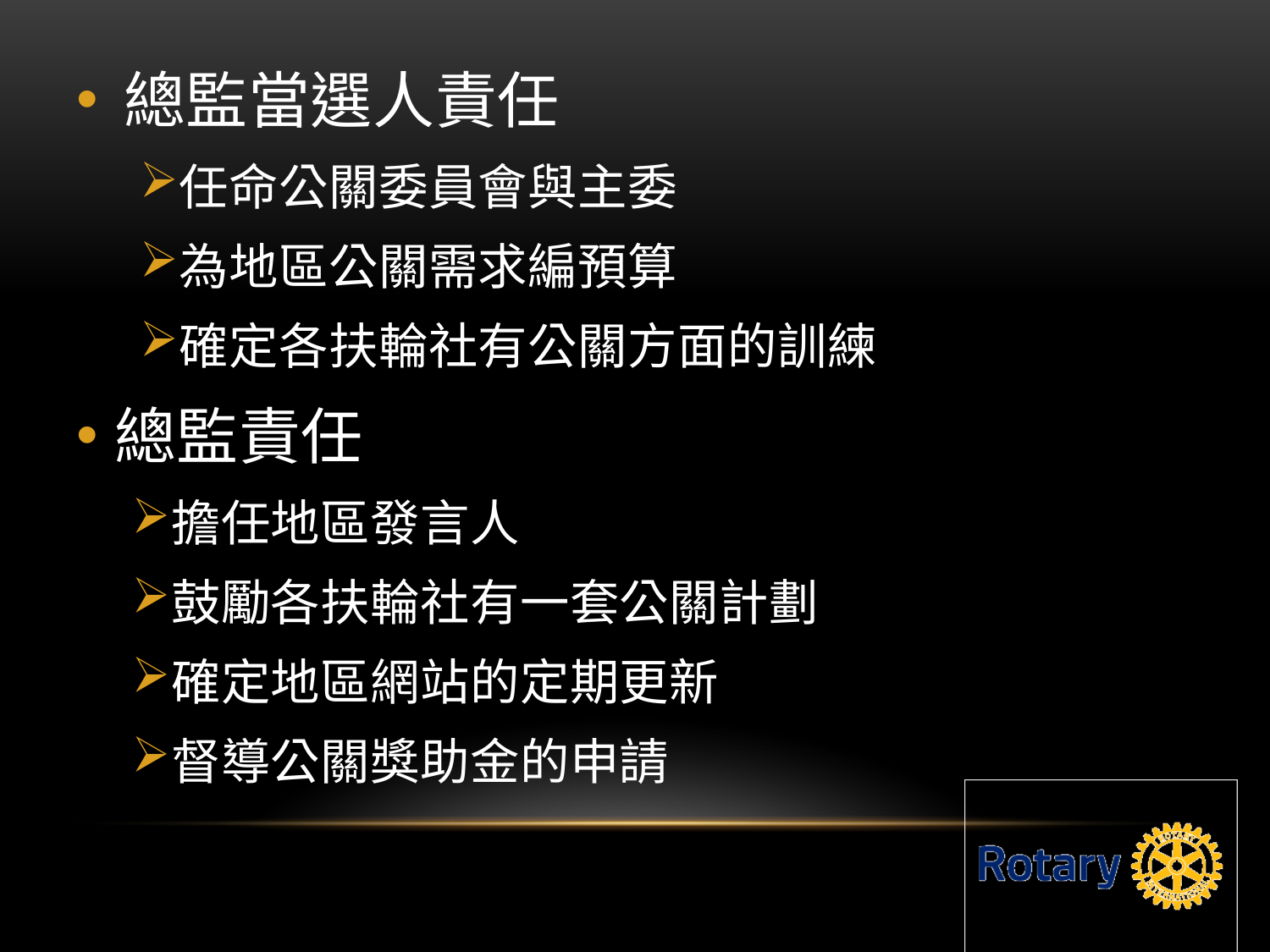

總監當選人責任
任命公關委員會與主委
為地區公關需求編預算
確定各扶輪社有公關方面的訓練
總監責任
擔任地區發言人
鼓勵各扶輪社有一套公關計劃
確定地區網站的定期更新
督導公關獎助金的申請